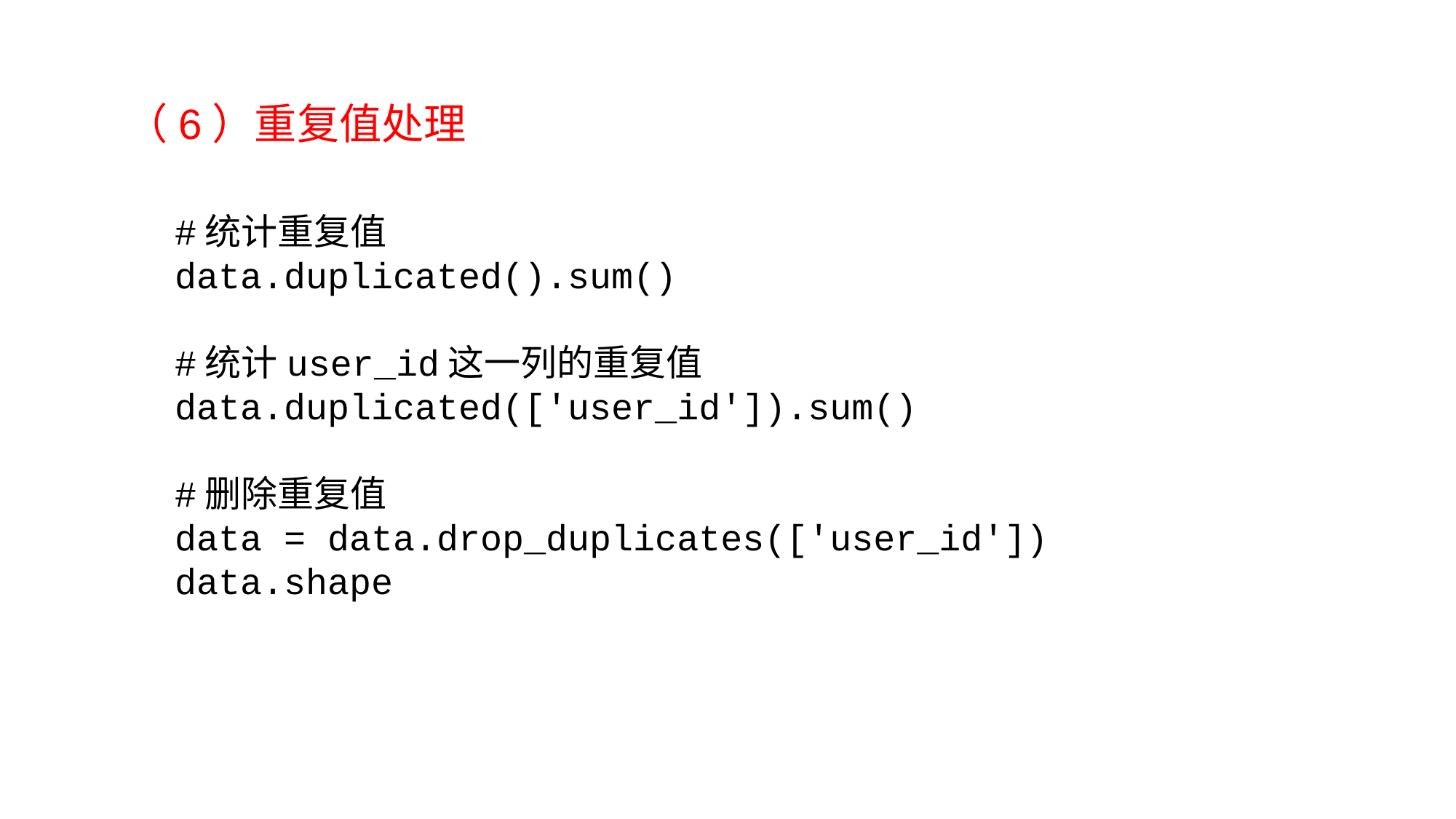

（6）重复值处理
#统计重复值
data.duplicated().sum()

#统计user_id这一列的重复值
data.duplicated(['user_id']).sum()

#删除重复值
data = data.drop_duplicates(['user_id'])
data.shape

TEXT  add here
TEXT  add here
TEXT  add here